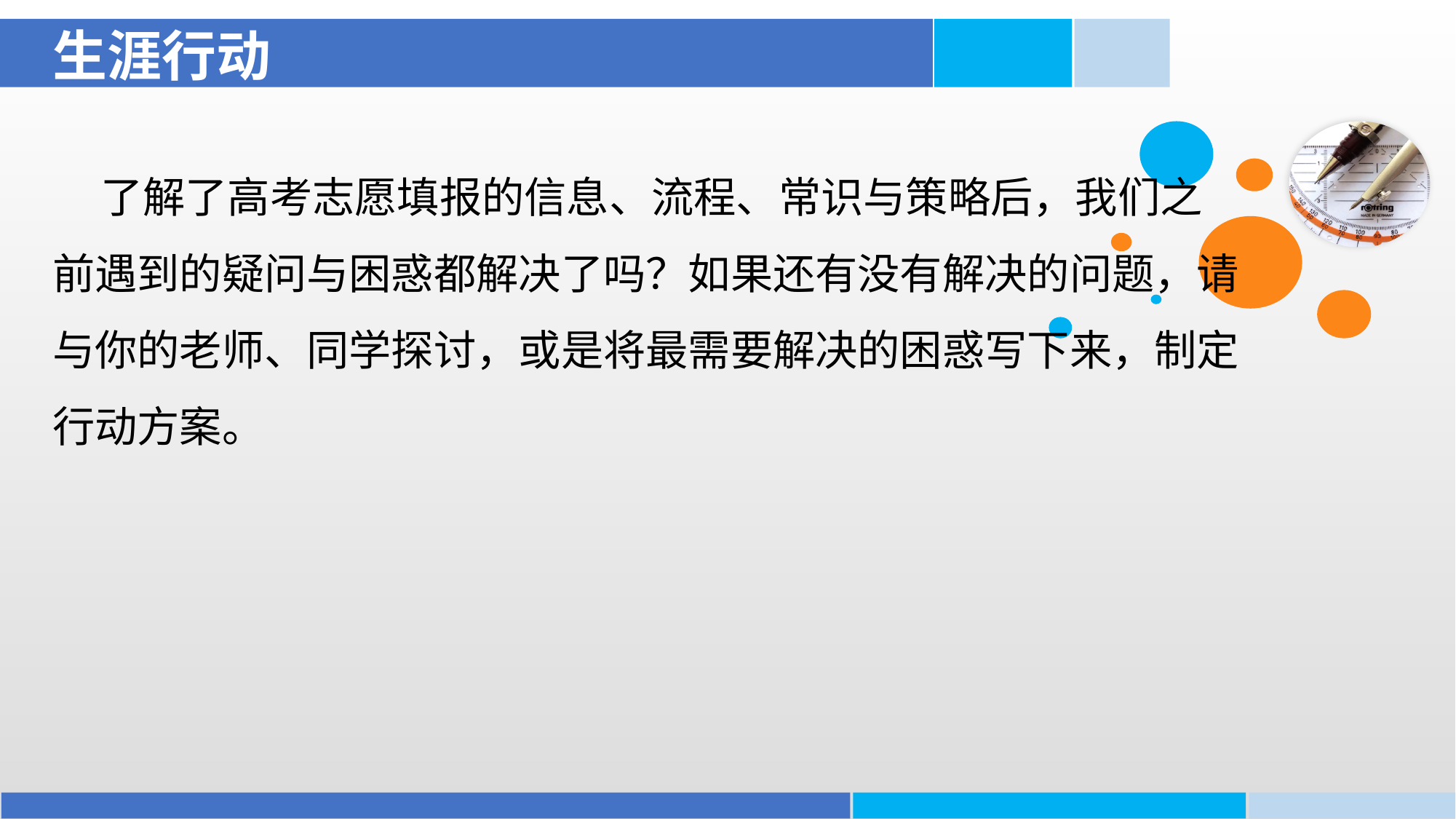

生涯行动

    了解了高考志愿填报的信息、流程、常识与策略后，我们之前遇到的疑问与困惑都解决了吗？如果还有没有解决的问题，请与你的老师、同学探讨，或是将最需要解决的困惑写下来，制定行动方案。